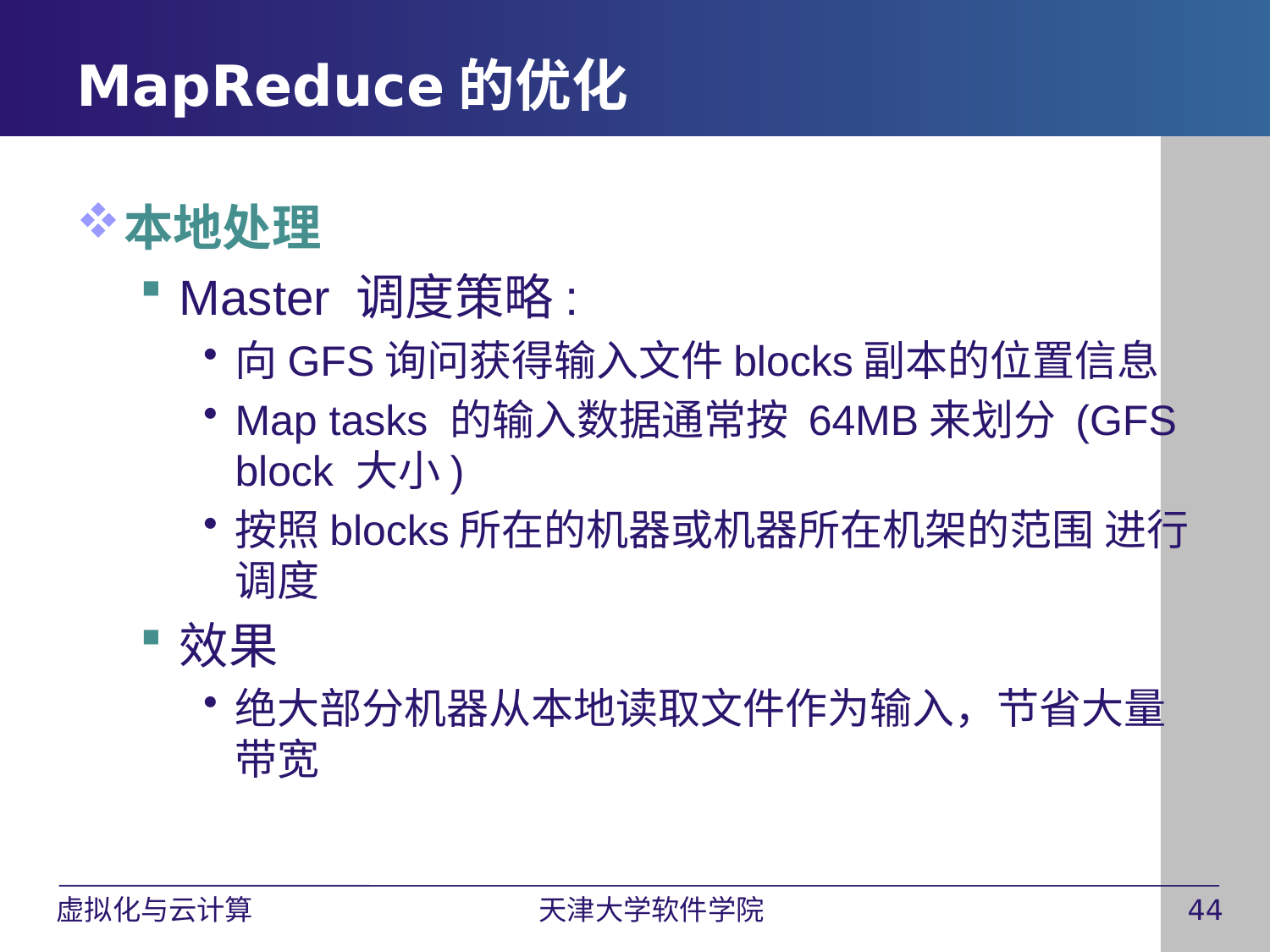

# MapReduce的优化
本地处理
Master 调度策略:
向GFS询问获得输入文件blocks副本的位置信息
Map tasks 的输入数据通常按 64MB来划分 (GFS block 大小)
按照blocks所在的机器或机器所在机架的范围 进行调度
效果
绝大部分机器从本地读取文件作为输入，节省大量带宽